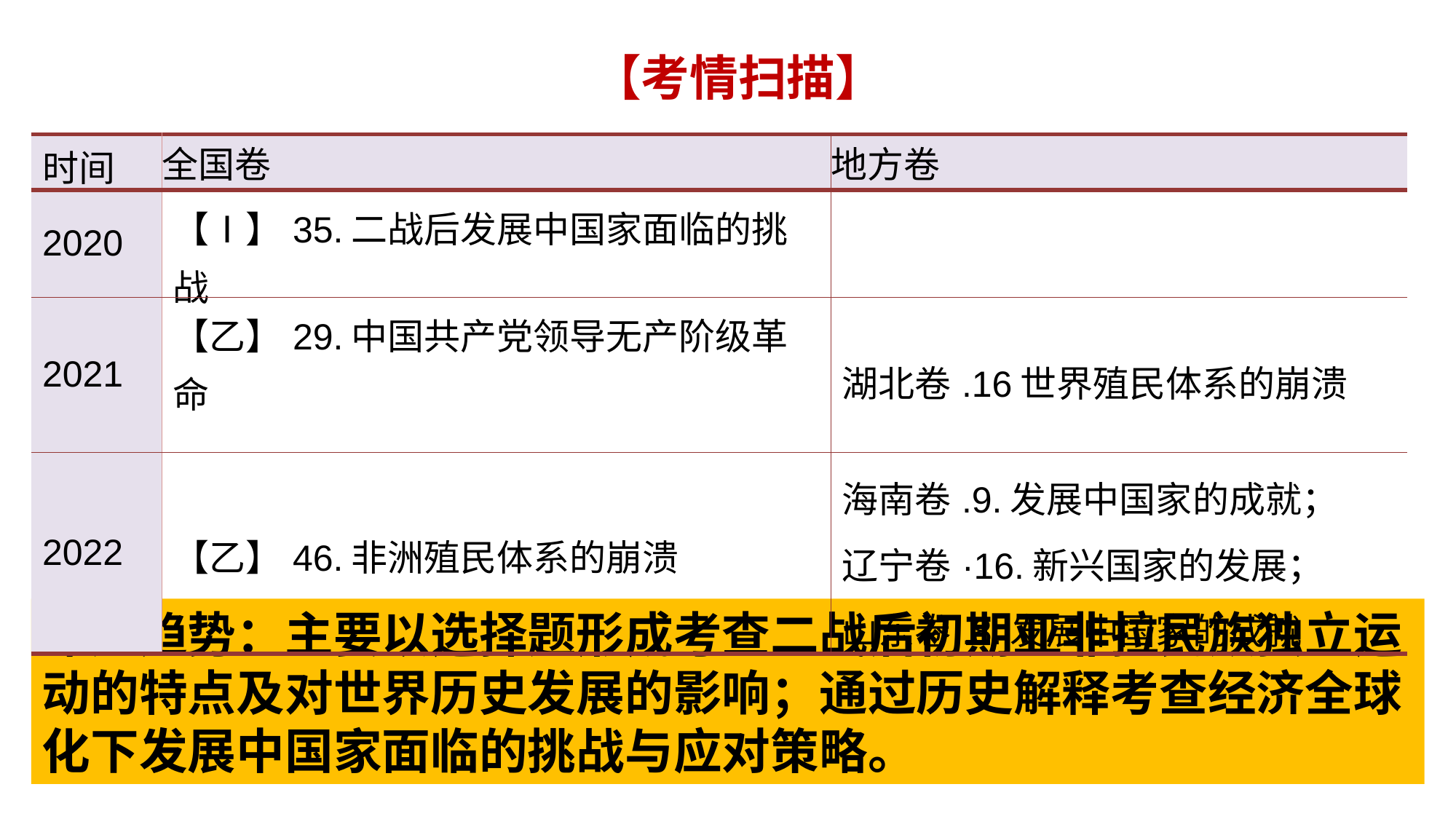

【考情扫描】
| 时间 | 全国卷 | 地方卷 |
| --- | --- | --- |
| 2020 | 【Ⅰ】35.二战后发展中国家面临的挑战 |  |
| 2021 | 【乙】29.中国共产党领导无产阶级革命 | 湖北卷.16世界殖民体系的崩溃 |
| 2022 | 【乙】46.非洲殖民体系的崩溃 | 海南卷.9.发展中国家的成就； 辽宁卷·16.新兴国家的发展； 山东卷.8.发展中国家的成就 |
命题趋势：主要以选择题形成考查二战后初期亚非拉民族独立运动的特点及对世界历史发展的影响；通过历史解释考查经济全球化下发展中国家面临的挑战与应对策略。